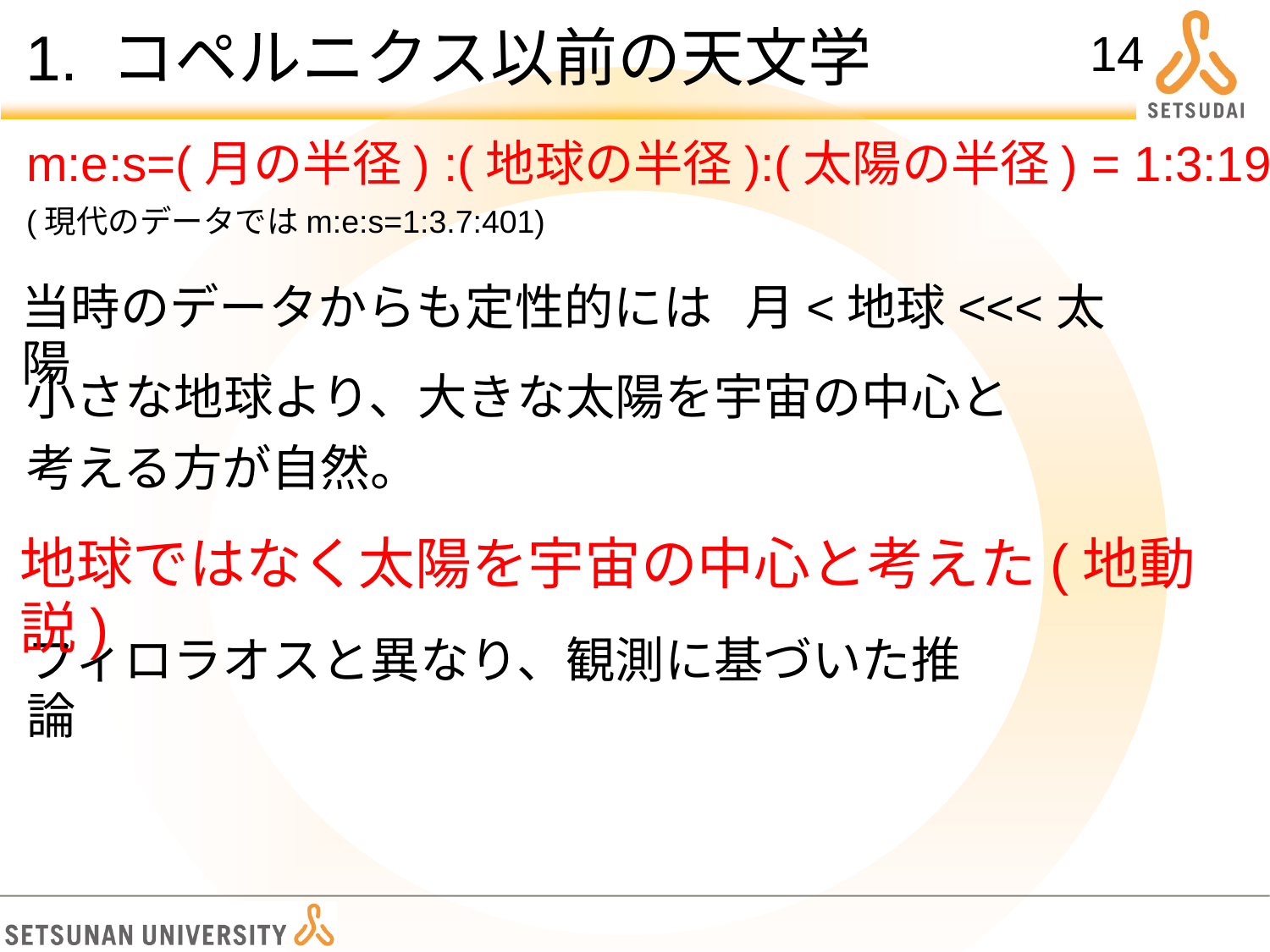

# 1. コペルニクス以前の天文学
14
m:e:s=(月の半径) :(地球の半径):(太陽の半径) = 1:3:19
(現代のデータではm:e:s=1:3.7:401)
当時のデータからも定性的には   月<地球<<<太陽
小さな地球より、大きな太陽を宇宙の中心と
考える方が自然。
地球ではなく太陽を宇宙の中心と考えた(地動説)
フィロラオスと異なり、観測に基づいた推論